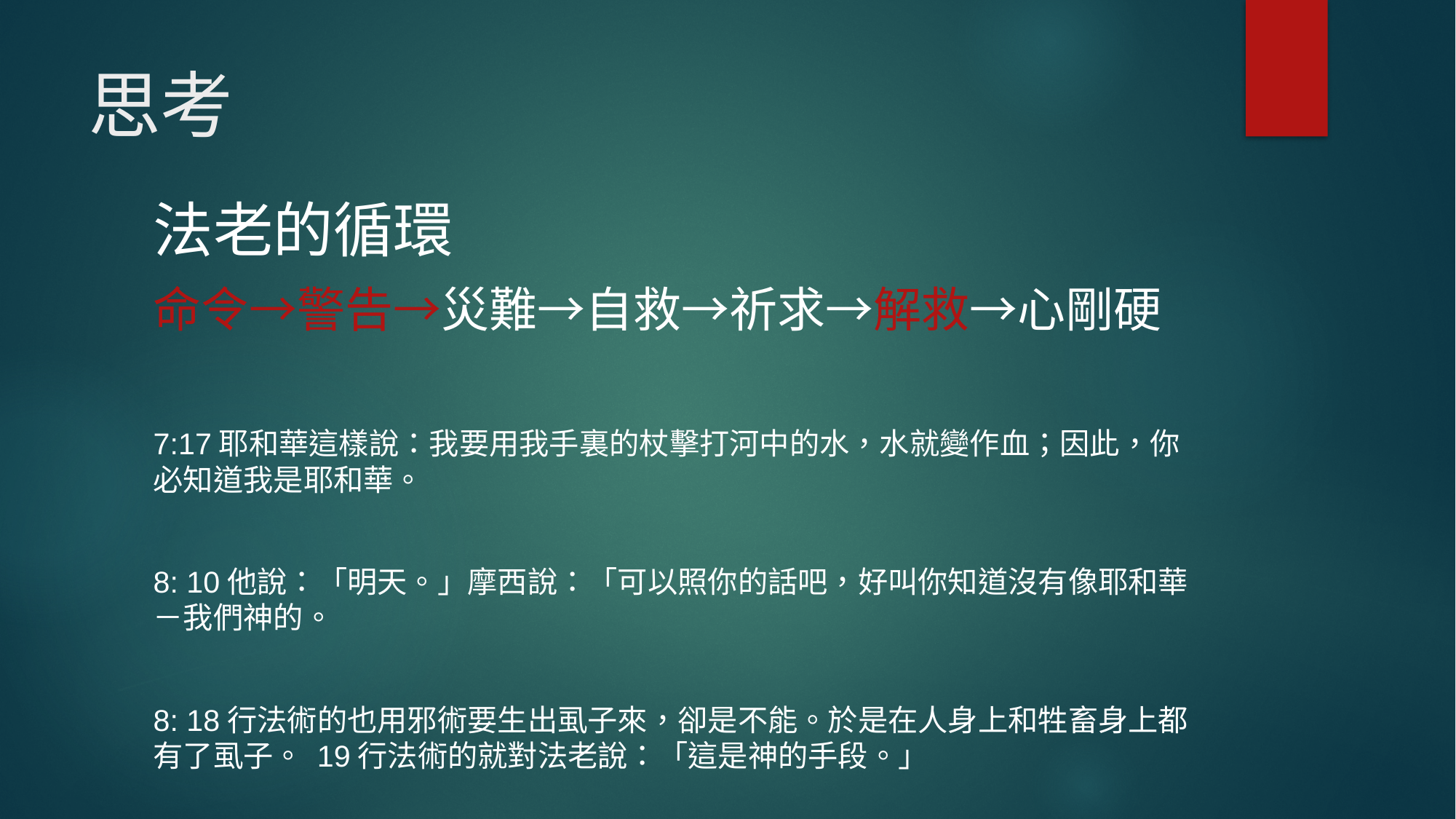

# 思考
法老的循環
命令→警告→災難→自救→祈求→解救→心剛硬

7:17耶和華這樣說：我要用我手裏的杖擊打河中的水，水就變作血；因此，你必知道我是耶和華。

8: 10他說：「明天。」摩西說：「可以照你的話吧，好叫你知道沒有像耶和華－我們神的。

8: 18行法術的也用邪術要生出虱子來，卻是不能。於是在人身上和牲畜身上都有了虱子。 19行法術的就對法老說：「這是神的手段。」